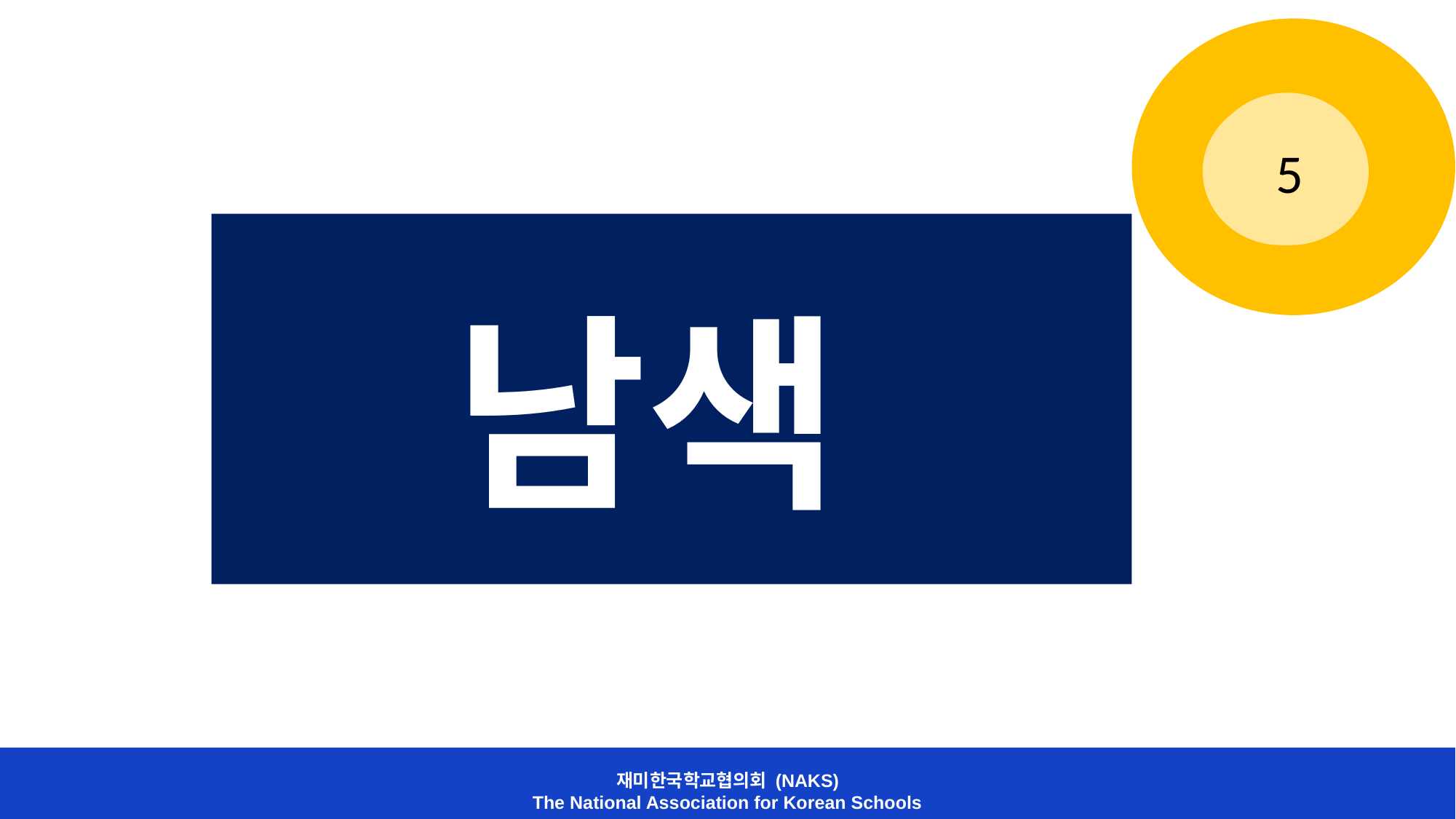

3
1
4
2
5

남색
재미한국학교협의회 (NAKS)
The National Association for Korean Schools